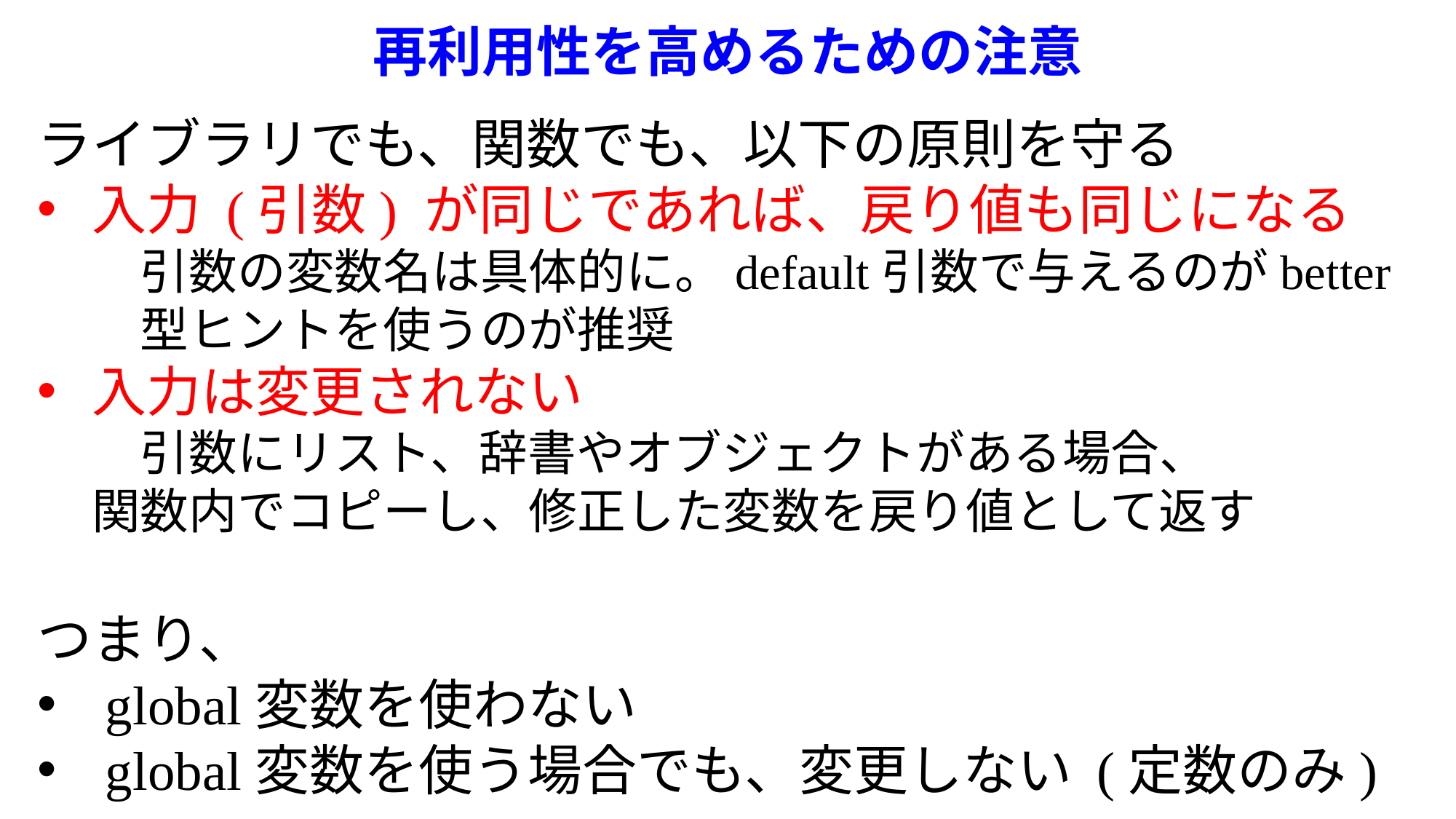

# 再利用性を高めるための注意
ライブラリでも、関数でも、以下の原則を守る
入力 (引数) が同じであれば、戻り値も同じになる
　引数の変数名は具体的に。default引数で与えるのがbetter
　型ヒントを使うのが推奨
入力は変更されない
　引数にリスト、辞書やオブジェクトがある場合、
関数内でコピーし、修正した変数を戻り値として返す

つまり、
global変数を使わない
global変数を使う場合でも、変更しない (定数のみ)